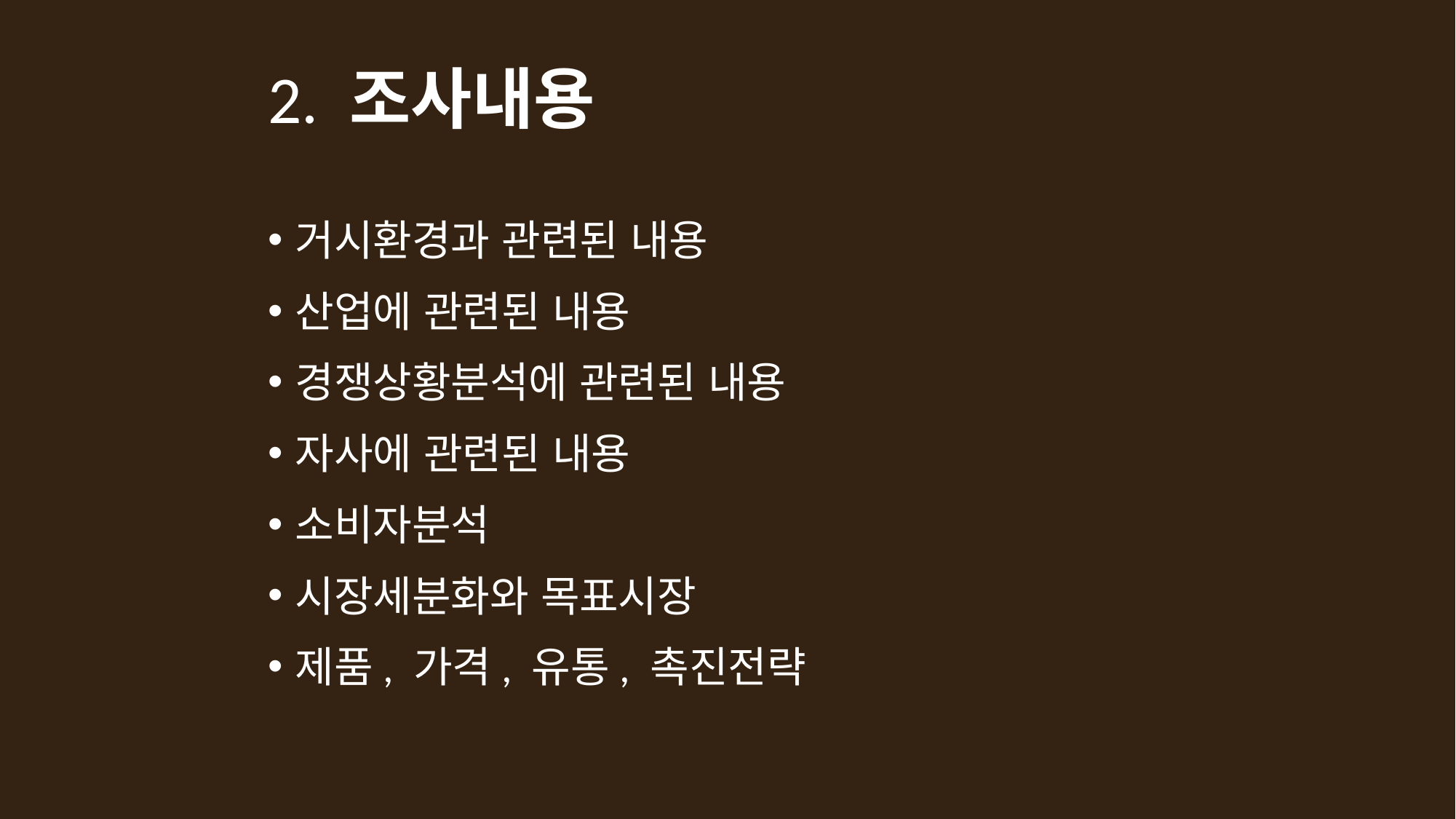

# 2. 조사내용
거시환경과 관련된 내용
산업에 관련된 내용
경쟁상황분석에 관련된 내용
자사에 관련된 내용
소비자분석
시장세분화와 목표시장
제품, 가격, 유통, 촉진전략